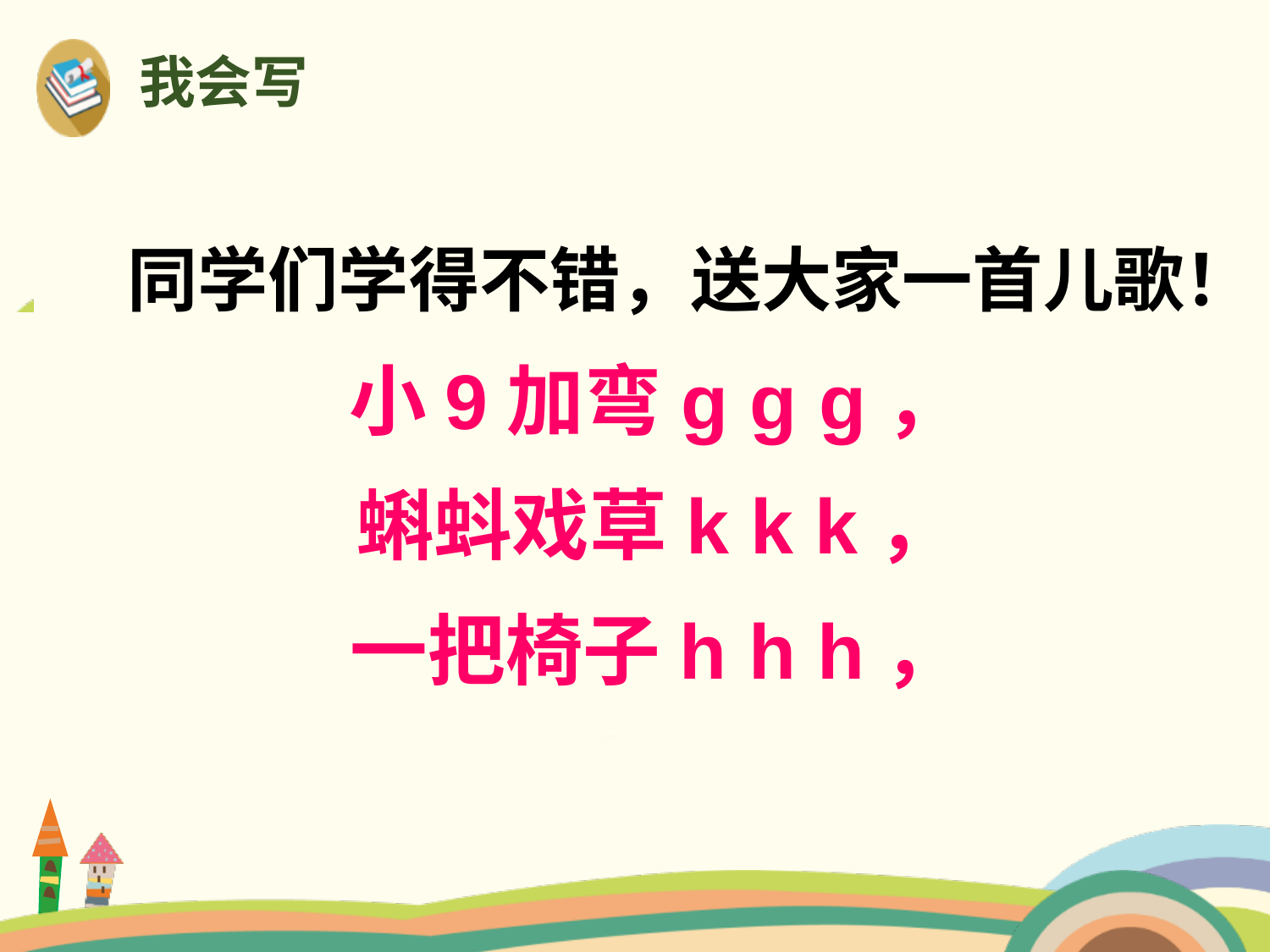

我会写
同学们学得不错，送大家一首儿歌！
小9加弯g g g，
蝌蚪戏草k k k，
一把椅子h h h，